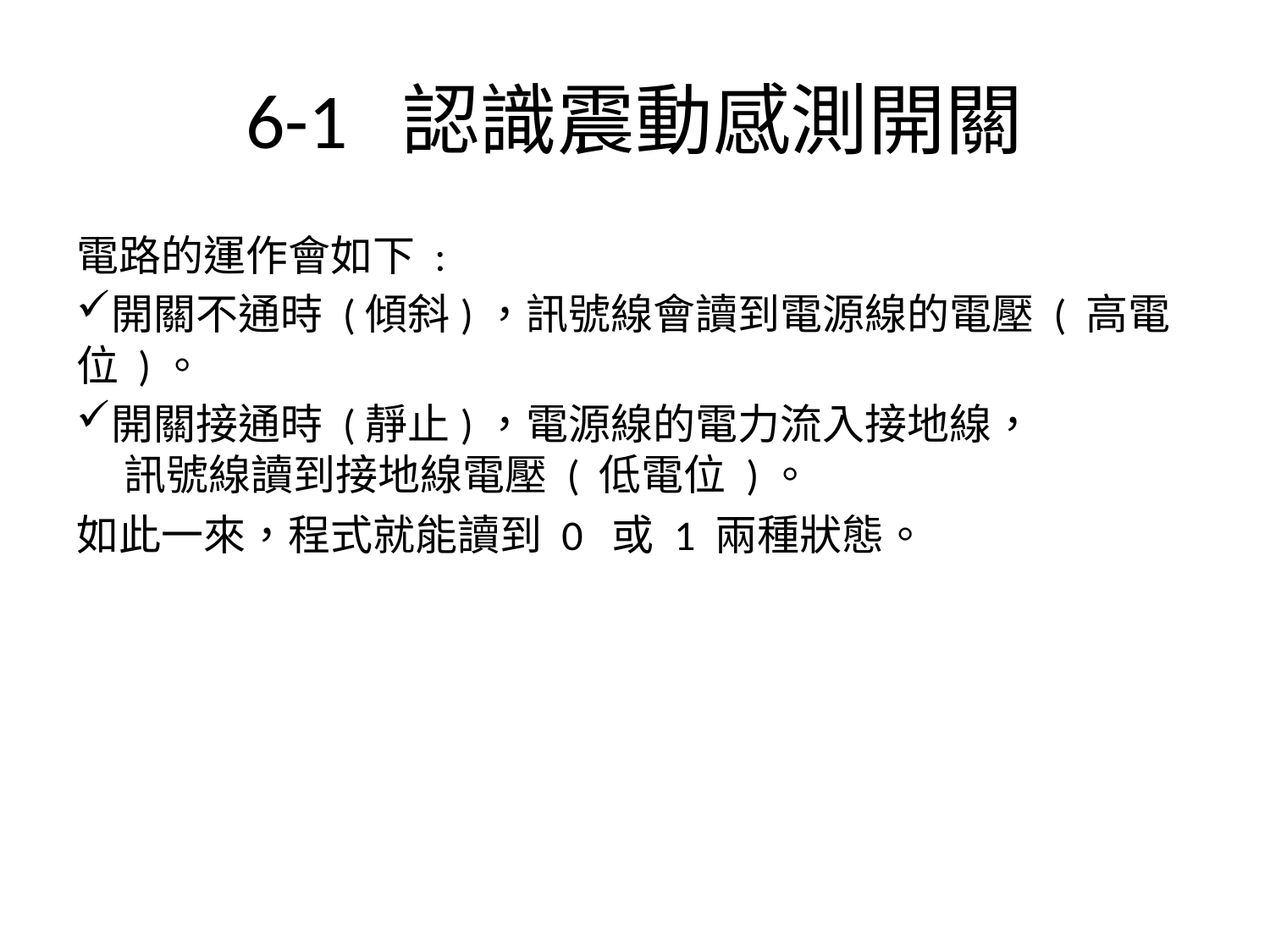

# 6-1  認識震動感測開關
電路的運作會如下 :
開關不通時 (傾斜)，訊號線會讀到電源線的電壓 ( 高電位 )。
開關接通時 (靜止)，電源線的電力流入接地線，
     訊號線讀到接地線電壓 ( 低電位 )。
如此一來，程式就能讀到 0  或 1 兩種狀態。